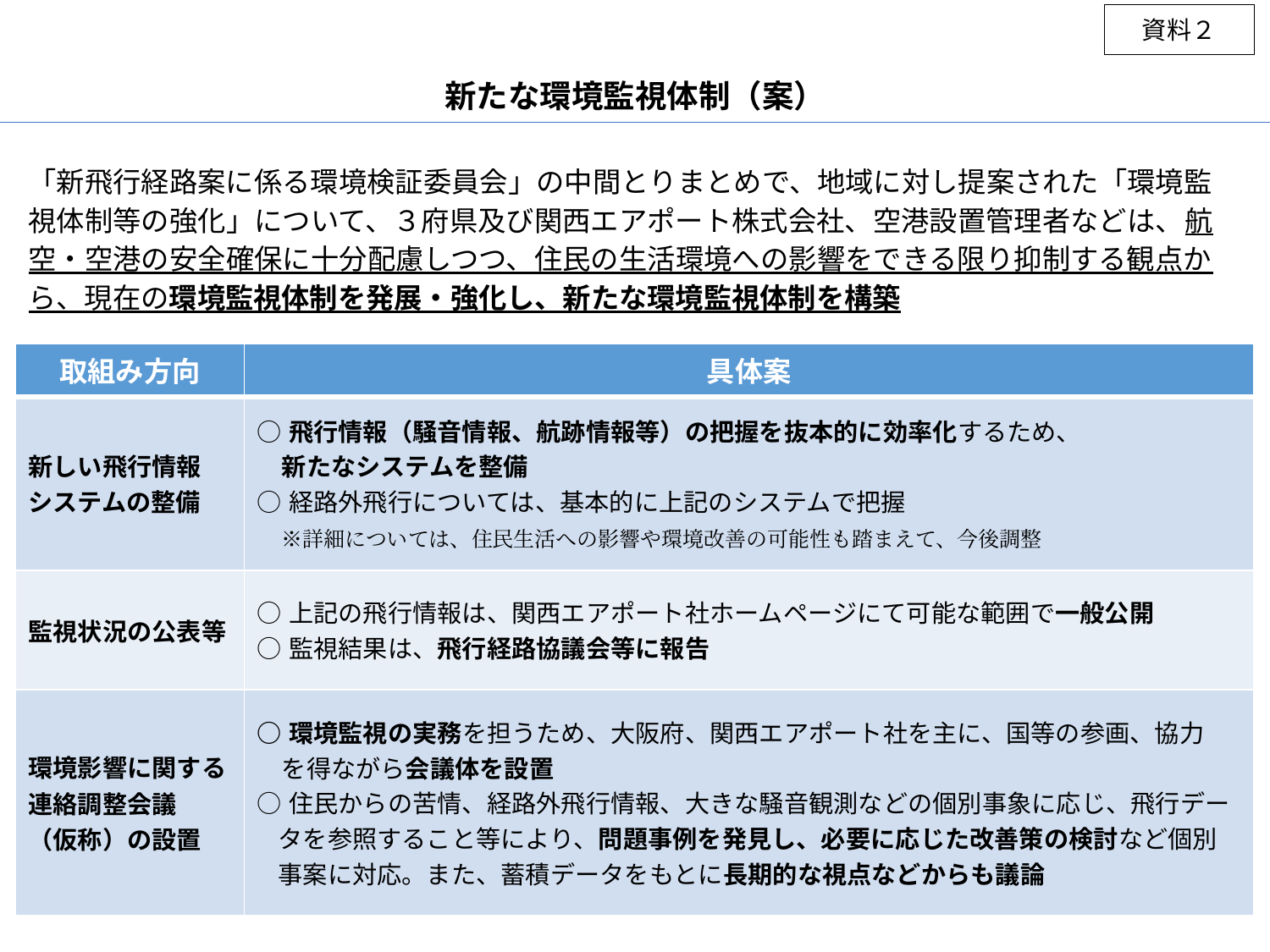

資料２
新たな環境監視体制（案）
「新飛行経路案に係る環境検証委員会」の中間とりまとめで、地域に対し提案された「環境監視体制等の強化」について、３府県及び関西エアポート株式会社、空港設置管理者などは、航空・空港の安全確保に十分配慮しつつ、住民の生活環境への影響をできる限り抑制する観点から、現在の環境監視体制を発展・強化し、新たな環境監視体制を構築
| 取組み方向 | 具体案 |
| --- | --- |
| 新しい飛行情報 システムの整備 | ○飛行情報（騒音情報、航跡情報等）の把握を抜本的に効率化するため、 　新たなシステムを整備 ○経路外飛行については、基本的に上記のシステムで把握 　※詳細については、住民生活への影響や環境改善の可能性も踏まえて、今後調整 |
| 監視状況の公表等 | ○上記の飛行情報は、関西エアポート社ホームページにて可能な範囲で一般公開 ○監視結果は、飛行経路協議会等に報告 |
| 環境影響に関する連絡調整会議 （仮称）の設置 | ○環境監視の実務を担うため、大阪府、関西エアポート社を主に、国等の参画、協力 　を得ながら会議体を設置 ○住民からの苦情、経路外飛行情報、大きな騒音観測などの個別事象に応じ、飛行データを参照すること等により、問題事例を発見し、必要に応じた改善策の検討など個別事案に対応。また、蓄積データをもとに長期的な視点などからも議論 |